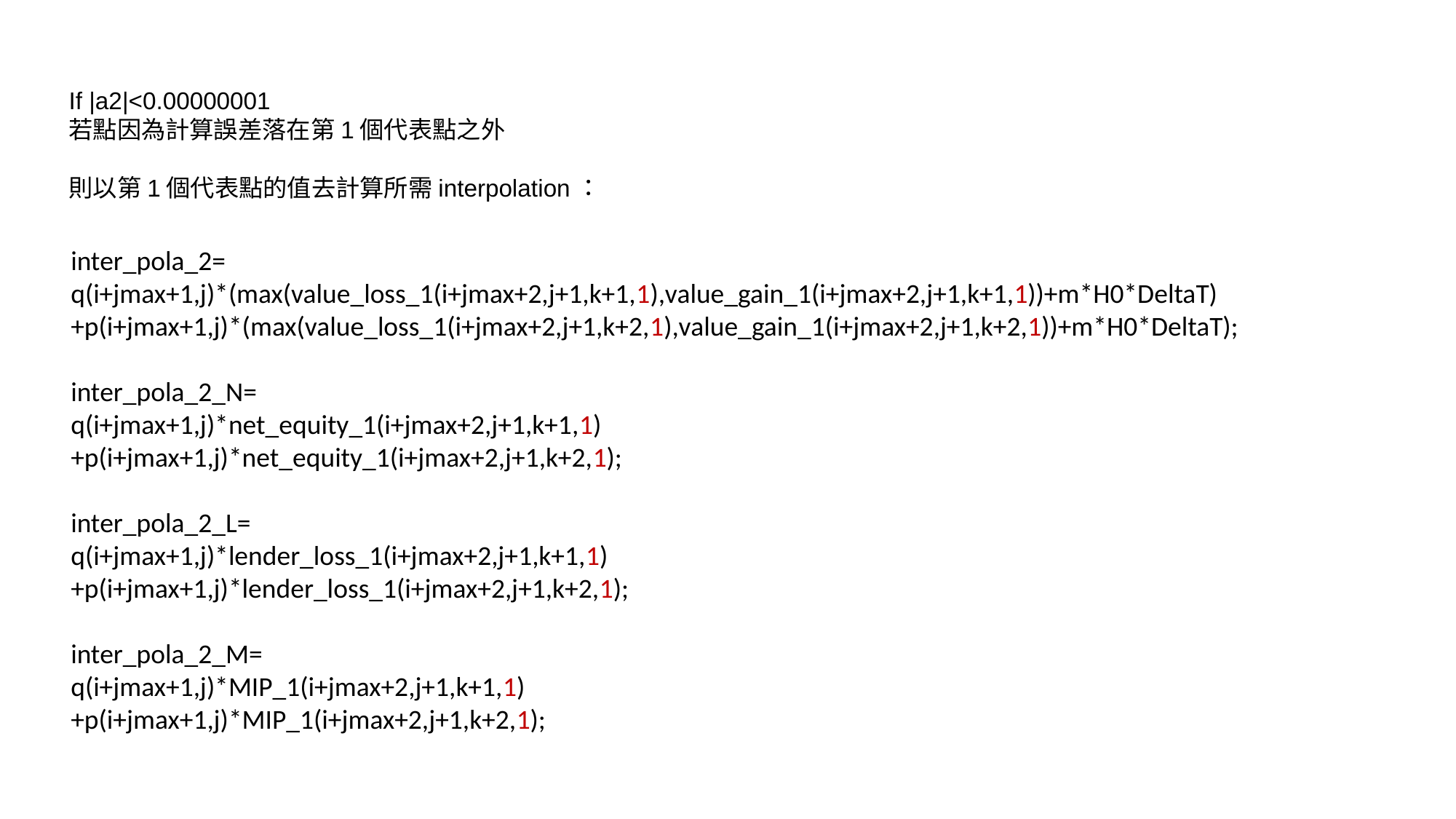

If |a2|<0.00000001
若點因為計算誤差落在第1個代表點之外

則以第1個代表點的值去計算所需interpolation：
inter_pola_2=
q(i+jmax+1,j)*(max(value_loss_1(i+jmax+2,j+1,k+1,1),value_gain_1(i+jmax+2,j+1,k+1,1))+m*H0*DeltaT)
+p(i+jmax+1,j)*(max(value_loss_1(i+jmax+2,j+1,k+2,1),value_gain_1(i+jmax+2,j+1,k+2,1))+m*H0*DeltaT);

inter_pola_2_N=
q(i+jmax+1,j)*net_equity_1(i+jmax+2,j+1,k+1,1)
+p(i+jmax+1,j)*net_equity_1(i+jmax+2,j+1,k+2,1);

inter_pola_2_L=
q(i+jmax+1,j)*lender_loss_1(i+jmax+2,j+1,k+1,1)
+p(i+jmax+1,j)*lender_loss_1(i+jmax+2,j+1,k+2,1);

inter_pola_2_M=
q(i+jmax+1,j)*MIP_1(i+jmax+2,j+1,k+1,1)
+p(i+jmax+1,j)*MIP_1(i+jmax+2,j+1,k+2,1);